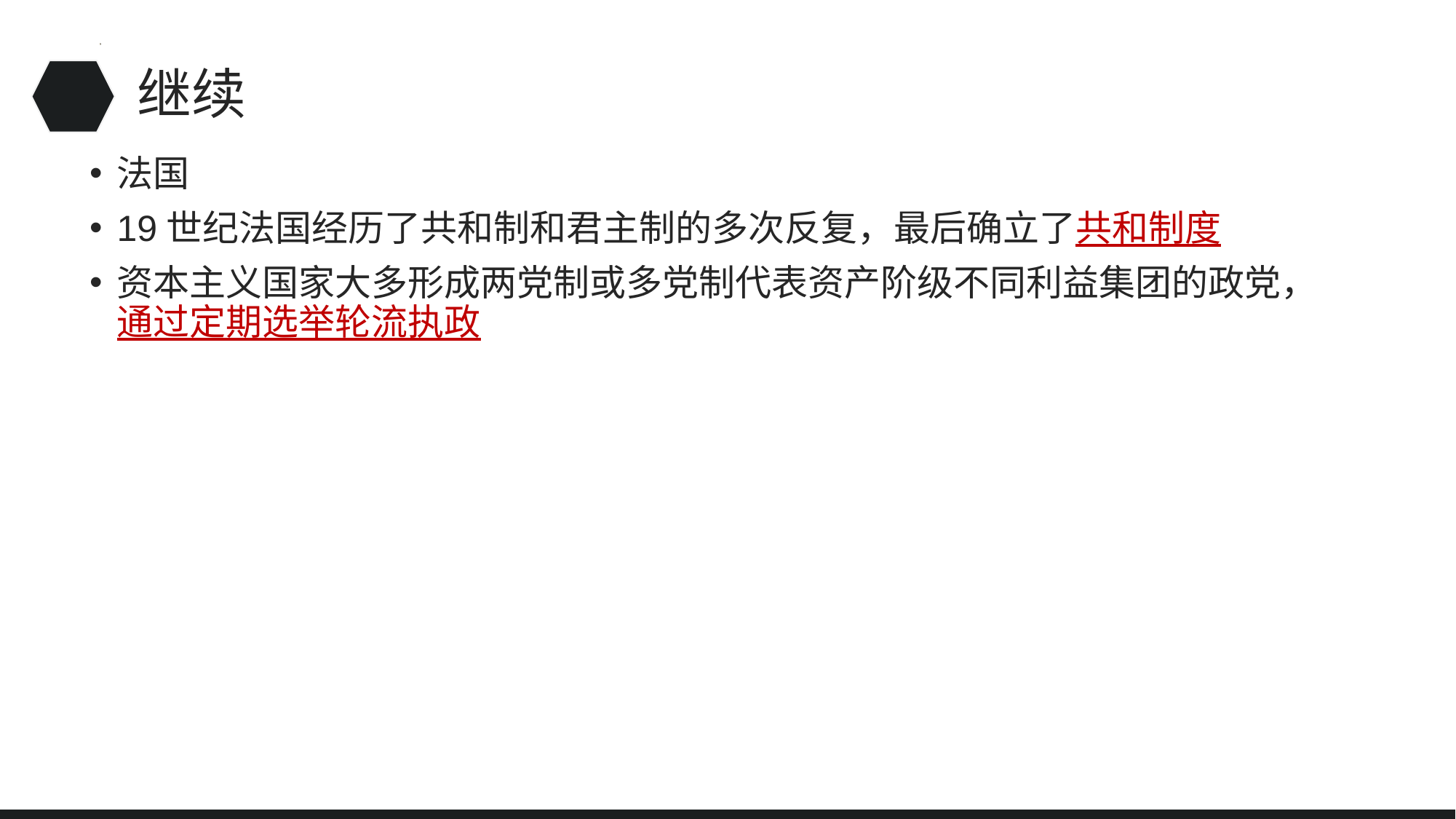

# 继续
法国
19世纪法国经历了共和制和君主制的多次反复，最后确立了共和制度
资本主义国家大多形成两党制或多党制代表资产阶级不同利益集团的政党，通过定期选举轮流执政